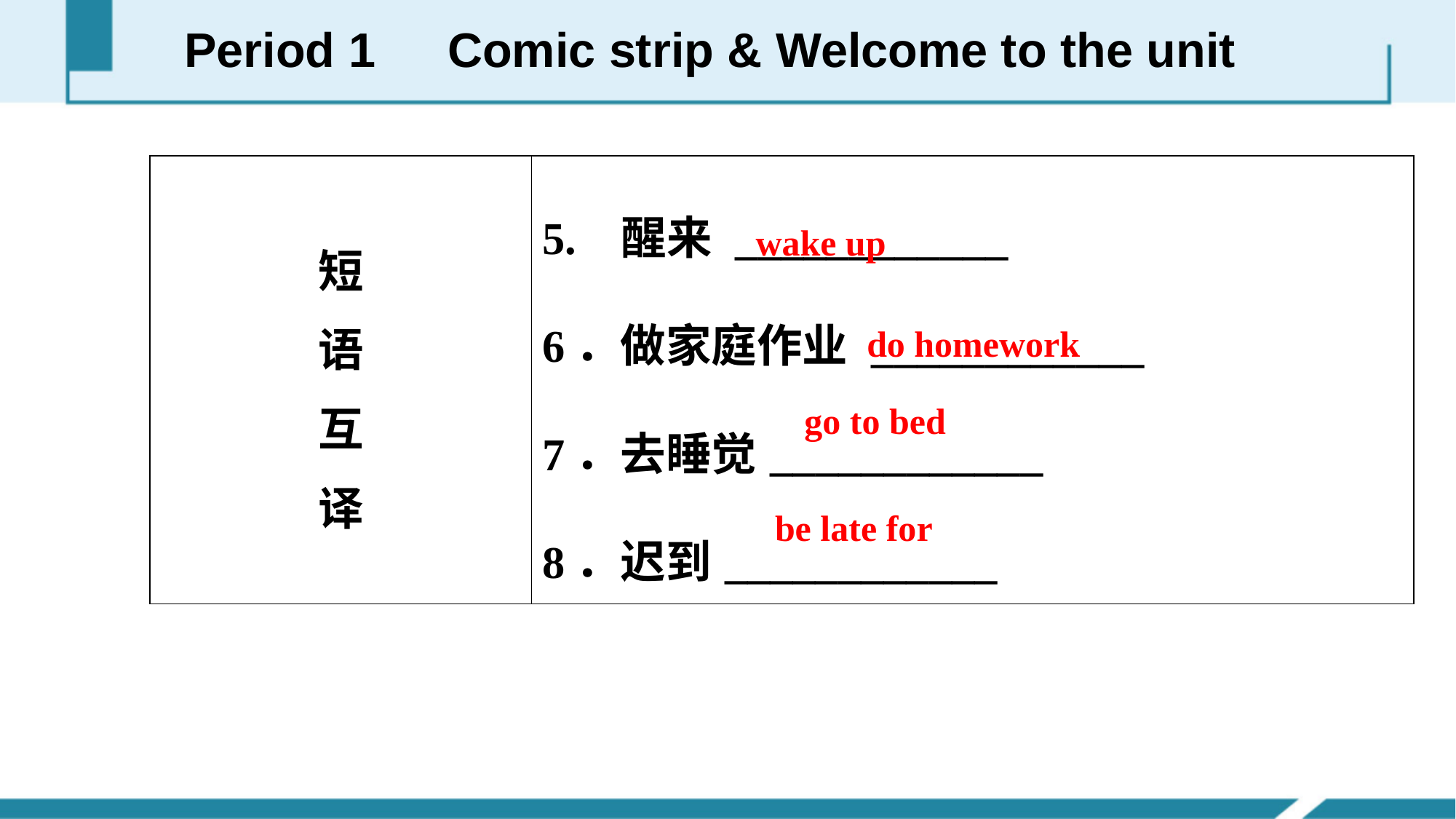

Period 1　Comic strip & Welcome to the unit
| 短 语 互 译 | 5. 醒来 \_\_\_\_\_\_\_\_\_\_\_\_ 6．做家庭作业 \_\_\_\_\_\_\_\_\_\_\_\_ 7．去睡觉\_\_\_\_\_\_\_\_\_\_\_\_ 8．迟到\_\_\_\_\_\_\_\_\_\_\_\_ |
| --- | --- |
wake up
do homework

go to bed
 be late for